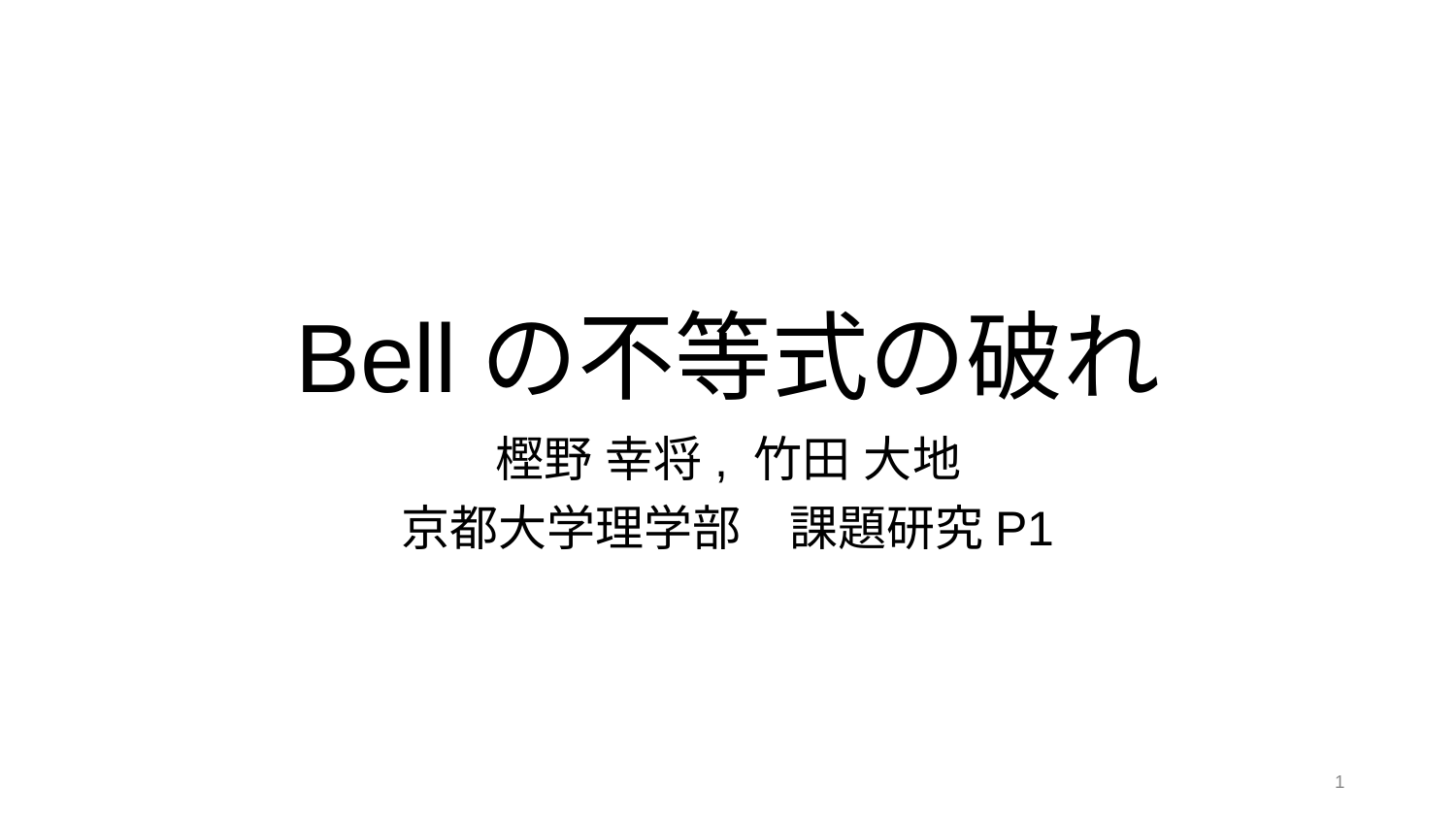

# Bellの不等式の破れ
樫野 幸将, 竹田 大地
京都大学理学部　課題研究P1
1